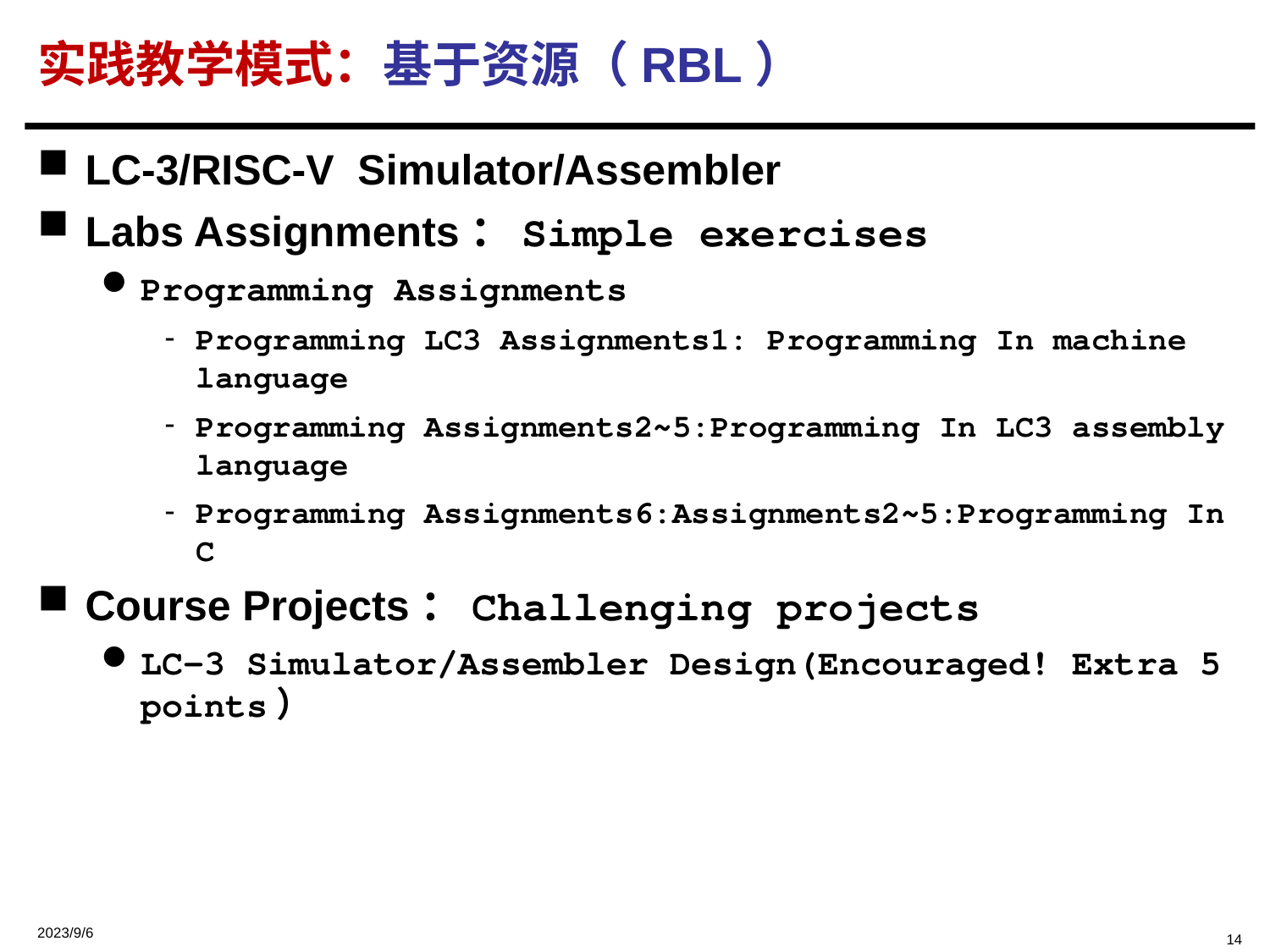

# 实践教学模式：基于资源（RBL）
LC-3/RISC-V  Simulator/Assembler
Labs Assignments：Simple exercises
Programming Assignments
Programming LC3 Assignments1: Programming In machine language
Programming Assignments2~5:Programming In LC3 assembly language
Programming Assignments6:Assignments2~5:Programming In C
Course Projects：Challenging projects
LC-3 Simulator/Assembler Design(Encouraged! Extra 5 points）

2023/9/6
14